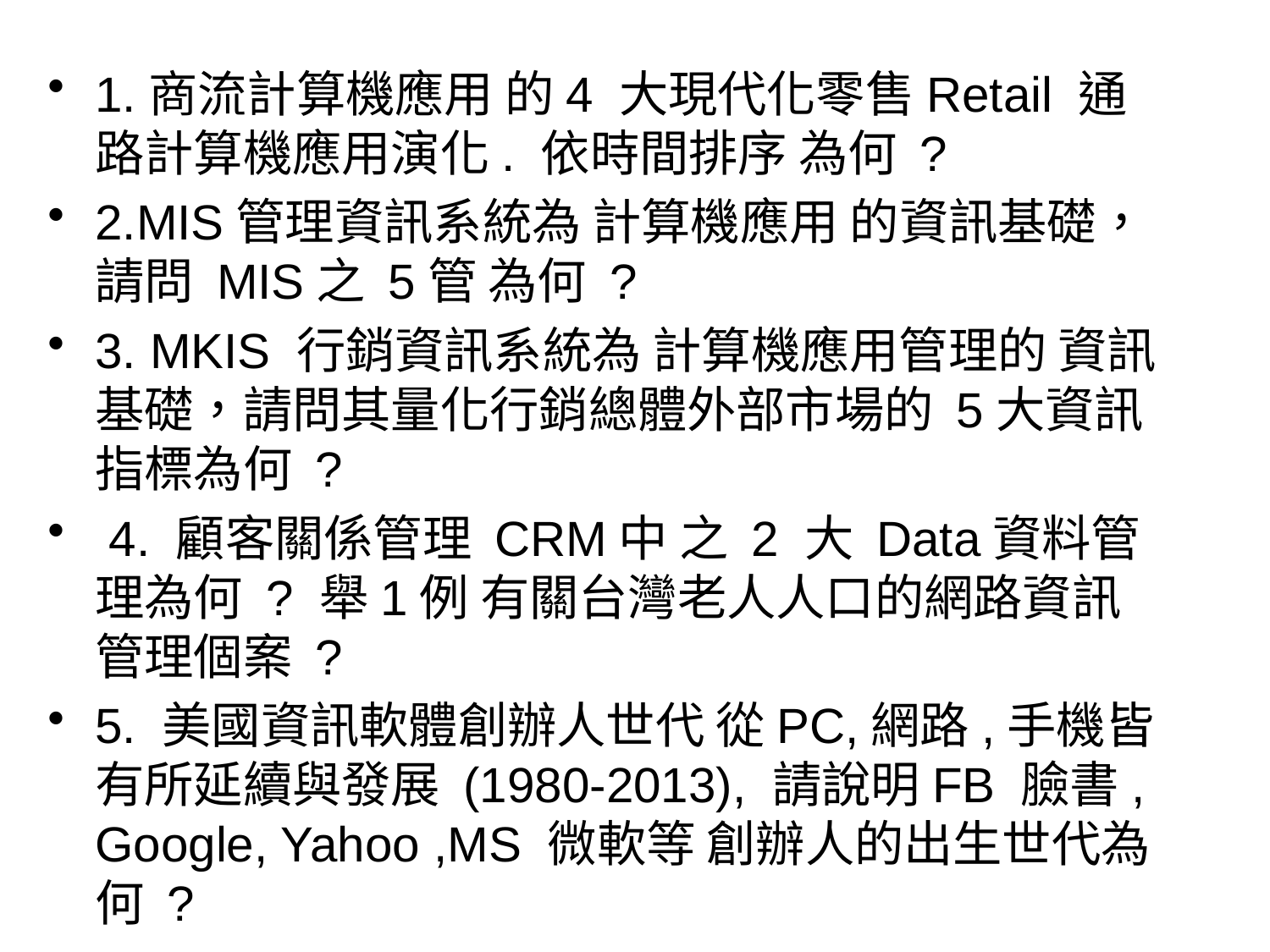

1.商流計算機應用 的4 大現代化零售Retail 通路計算機應用演化. 依時間排序 為何 ?
2.MIS管理資訊系統為 計算機應用 的資訊基礎，請問 MIS之 5管 為何 ?
3. MKIS 行銷資訊系統為 計算機應用管理的 資訊基礎，請問其量化行銷總體外部市場的 5大資訊指標為何 ?
 4. 顧客關係管理 CRM中 之 2 大 Data資料管理為何 ? 舉1例 有關台灣老人人口的網路資訊管理個案 ?
5. 美國資訊軟體創辦人世代 從PC,網路,手機皆有所延續與發展 (1980-2013), 請說明FB 臉書, Google, Yahoo ,MS 微軟等 創辦人的出生世代為何 ?